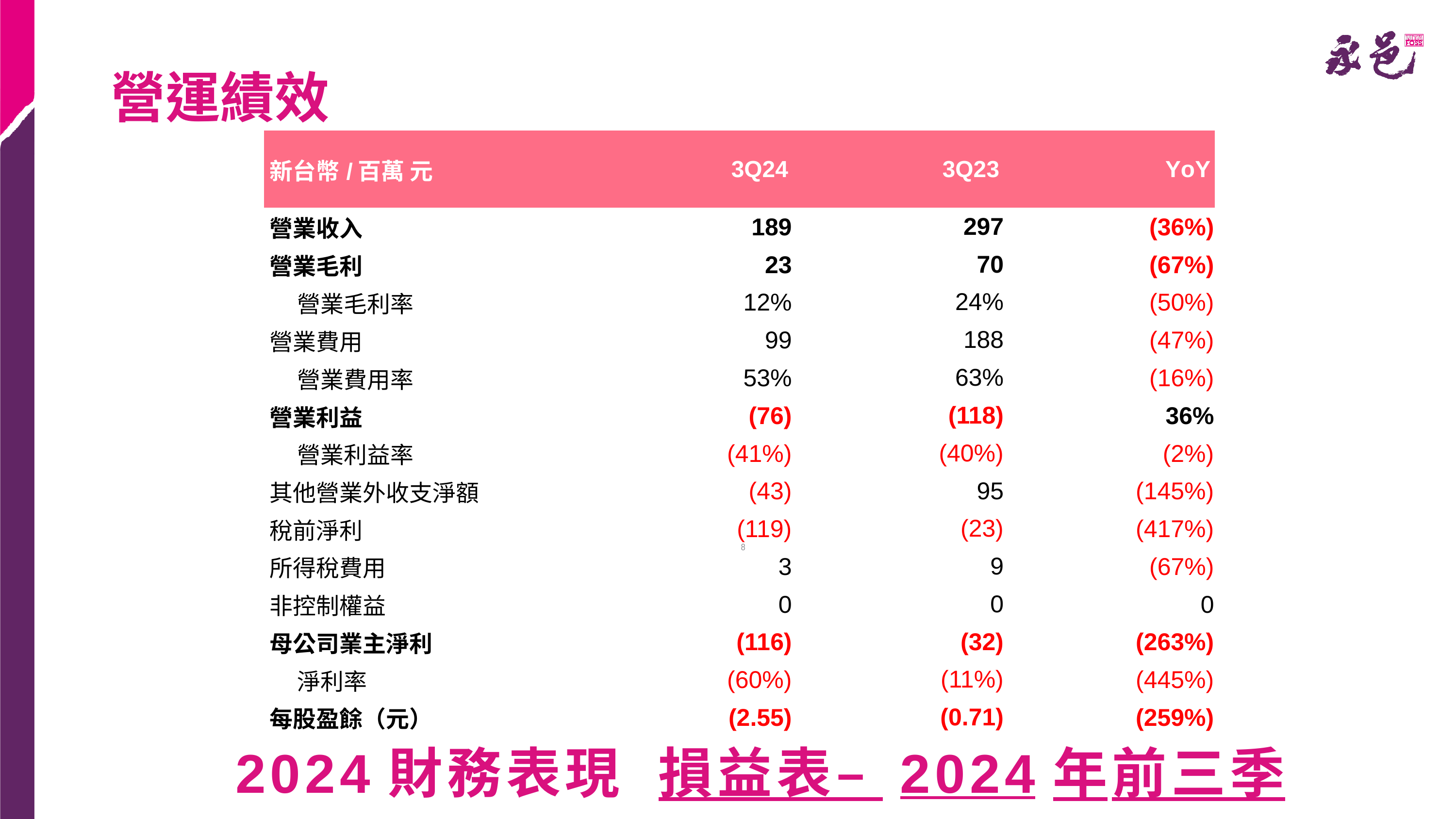

營運績效
| 新台幣/百萬 元 | 3Q24 | 3Q23 | YoY |
| --- | --- | --- | --- |
| 營業收入 | 189 | 297 | (36%) |
| 營業毛利 | 23 | 70 | (67%) |
| 營業毛利率 | 12% | 24% | (50%) |
| 營業費用 | 99 | 188 | (47%) |
| 營業費用率 | 53% | 63% | (16%) |
| 營業利益 | (76) | (118) | 36% |
| 營業利益率 | (41%) | (40%) | (2%) |
| 其他營業外收支淨額 | (43) | 95 | (145%) |
| 稅前淨利 | (119) | (23) | (417%) |
| 所得稅費用 | 3 | 9 | (67%) |
| 非控制權益 | 0 | 0 | 0 |
| 母公司業主淨利 | (116) | (32) | (263%) |
| 淨利率 | (60%) | (11%) | (445%) |
| 每股盈餘（元） | (2.55) | (0.71) | (259%) |
2024財務表現  損益表– 2024年前三季